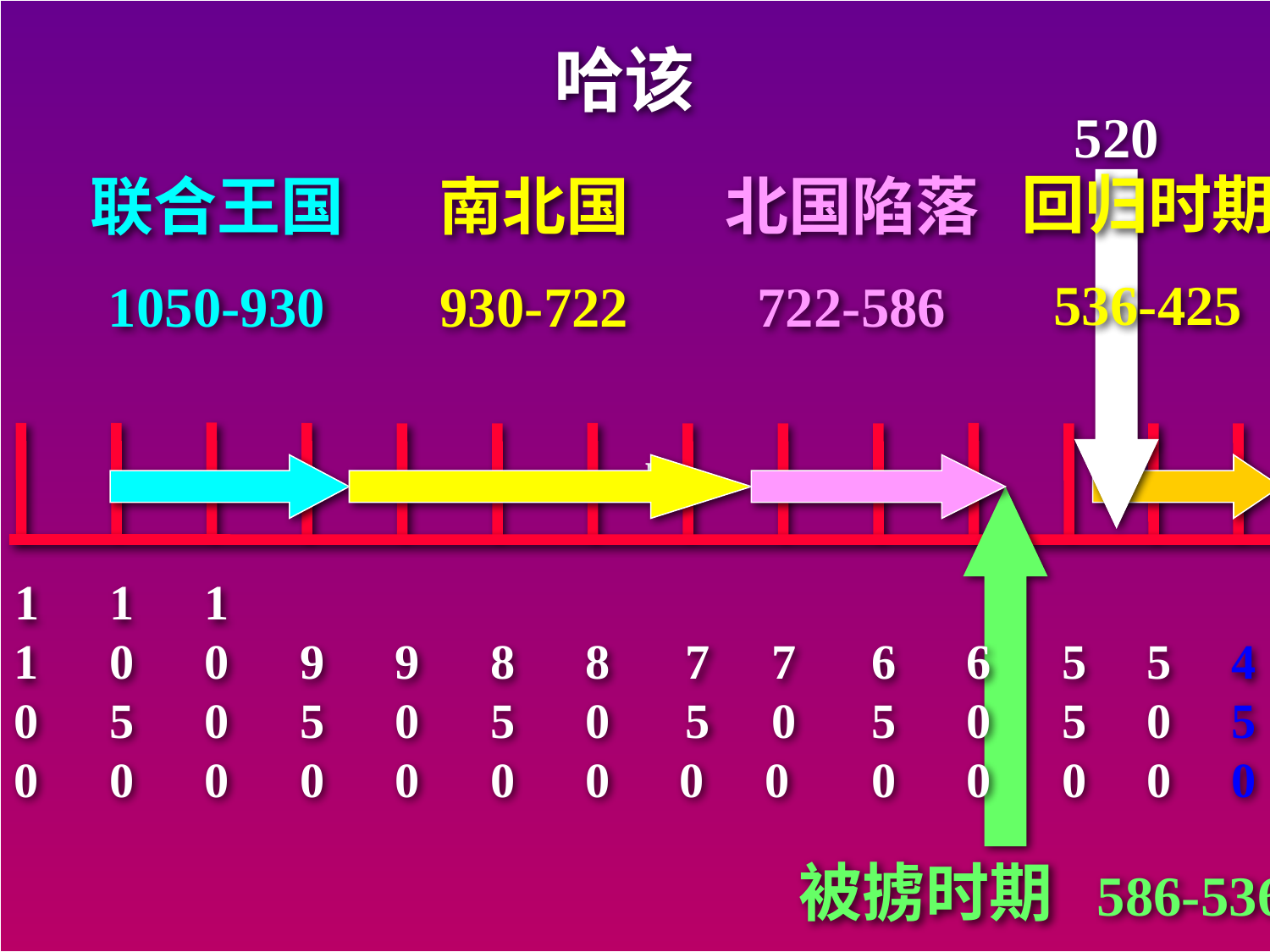

h
哈该
520
回归时期
536-425

联合王国
1050-930
南北国
930-722
北国陷落
722-586

1100
1050
1000
 950
 900
 850
 800
   7 5 0
   7 0 0
 650
 600
 550
 500
 450
被掳时期  586-536